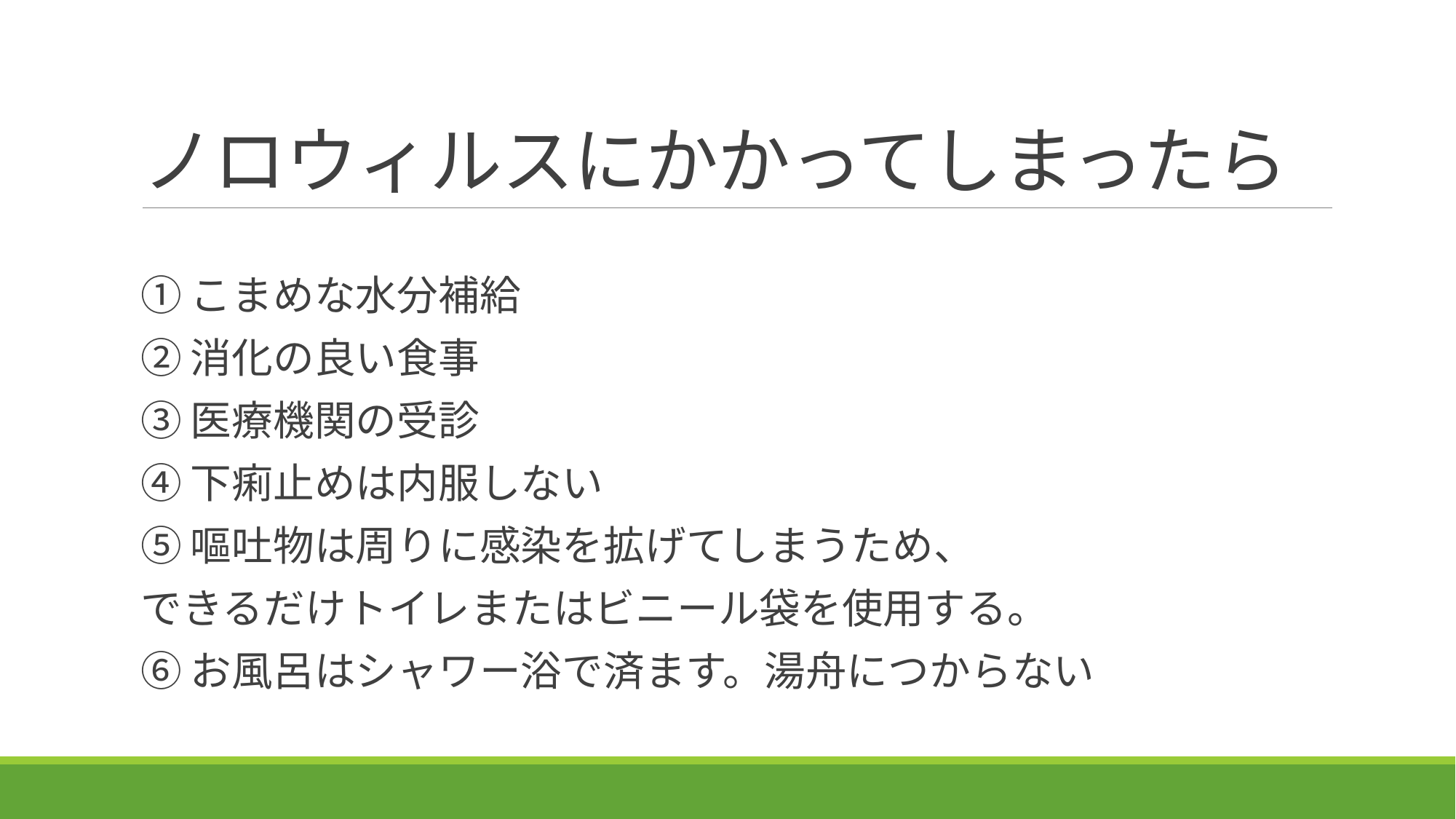

# ノロウィルスにかかってしまったら

①こまめな水分補給
②消化の良い食事
③医療機関の受診
④下痢止めは内服しない
⑤嘔吐物は周りに感染を拡げてしまうため、
できるだけトイレまたはビニール袋を使用する。
⑥お風呂はシャワー浴で済ます。湯舟につからない